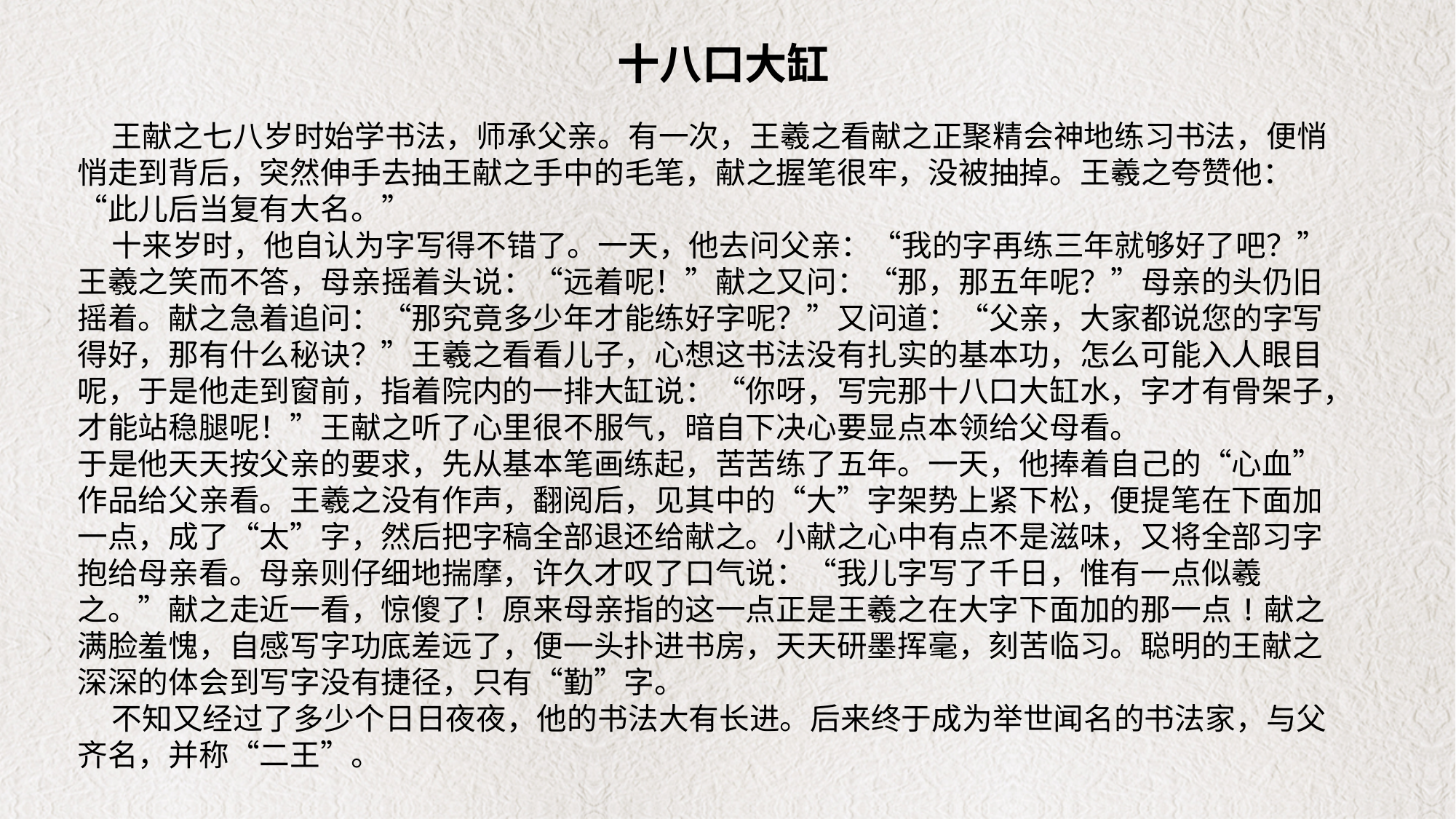

十八口大缸
    王献之七八岁时始学书法，师承父亲。有一次，王羲之看献之正聚精会神地练习书法，便悄悄走到背后，突然伸手去抽王献之手中的毛笔，献之握笔很牢，没被抽掉。王羲之夸赞他：“此儿后当复有大名。”
    十来岁时，他自认为字写得不错了。一天，他去问父亲：“我的字再练三年就够好了吧？”王羲之笑而不答，母亲摇着头说：“远着呢！”献之又问：“那，那五年呢？”母亲的头仍旧摇着。献之急着追问：“那究竟多少年才能练好字呢？”又问道：“父亲，大家都说您的字写得好，那有什么秘诀？”王羲之看看儿子，心想这书法没有扎实的基本功，怎么可能入人眼目呢，于是他走到窗前，指着院内的一排大缸说：“你呀，写完那十八口大缸水，字才有骨架子，才能站稳腿呢！”王献之听了心里很不服气，暗自下决心要显点本领给父母看。
于是他天天按父亲的要求，先从基本笔画练起，苦苦练了五年。一天，他捧着自己的“心血”作品给父亲看。王羲之没有作声，翻阅后，见其中的“大”字架势上紧下松，便提笔在下面加一点，成了“太”字，然后把字稿全部退还给献之。小献之心中有点不是滋味，又将全部习字抱给母亲看。母亲则仔细地揣摩，许久才叹了口气说：“我儿字写了千日，惟有一点似羲之。”献之走近一看，惊傻了！原来母亲指的这一点正是王羲之在大字下面加的那一点!献之满脸羞愧，自感写字功底差远了，便一头扑进书房，天天研墨挥毫，刻苦临习。聪明的王献之深深的体会到写字没有捷径，只有“勤”字。
    不知又经过了多少个日日夜夜，他的书法大有长进。后来终于成为举世闻名的书法家，与父齐名，并称“二王”。